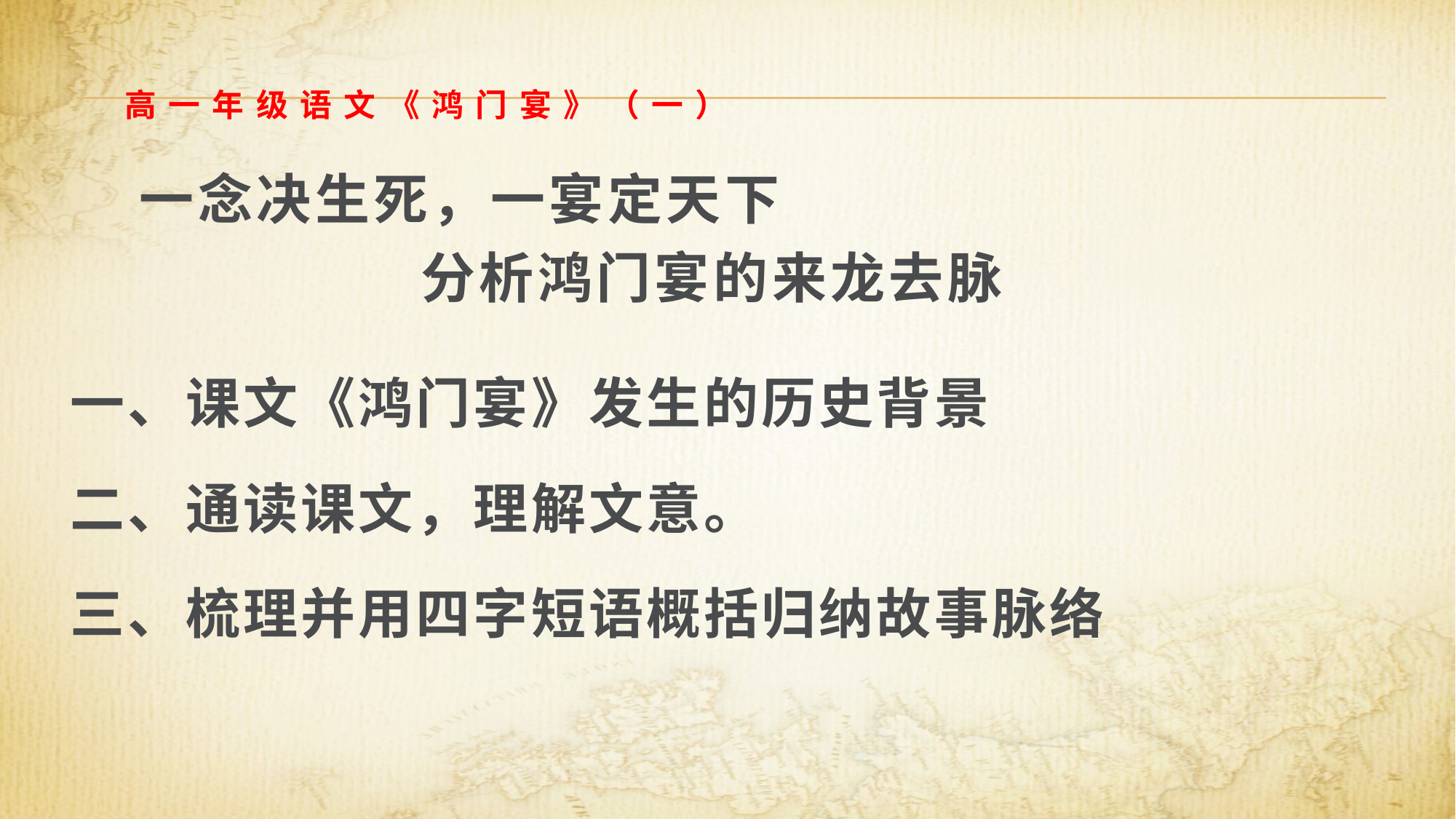

高一年级语文《鸿门宴》（一）
  一念决生死，一宴定天下
                    分析鸿门宴的来龙去脉
一、课文《鸿门宴》发生的历史背景
二、通读课文，理解文意。
三、梳理并用四字短语概括归纳故事脉络